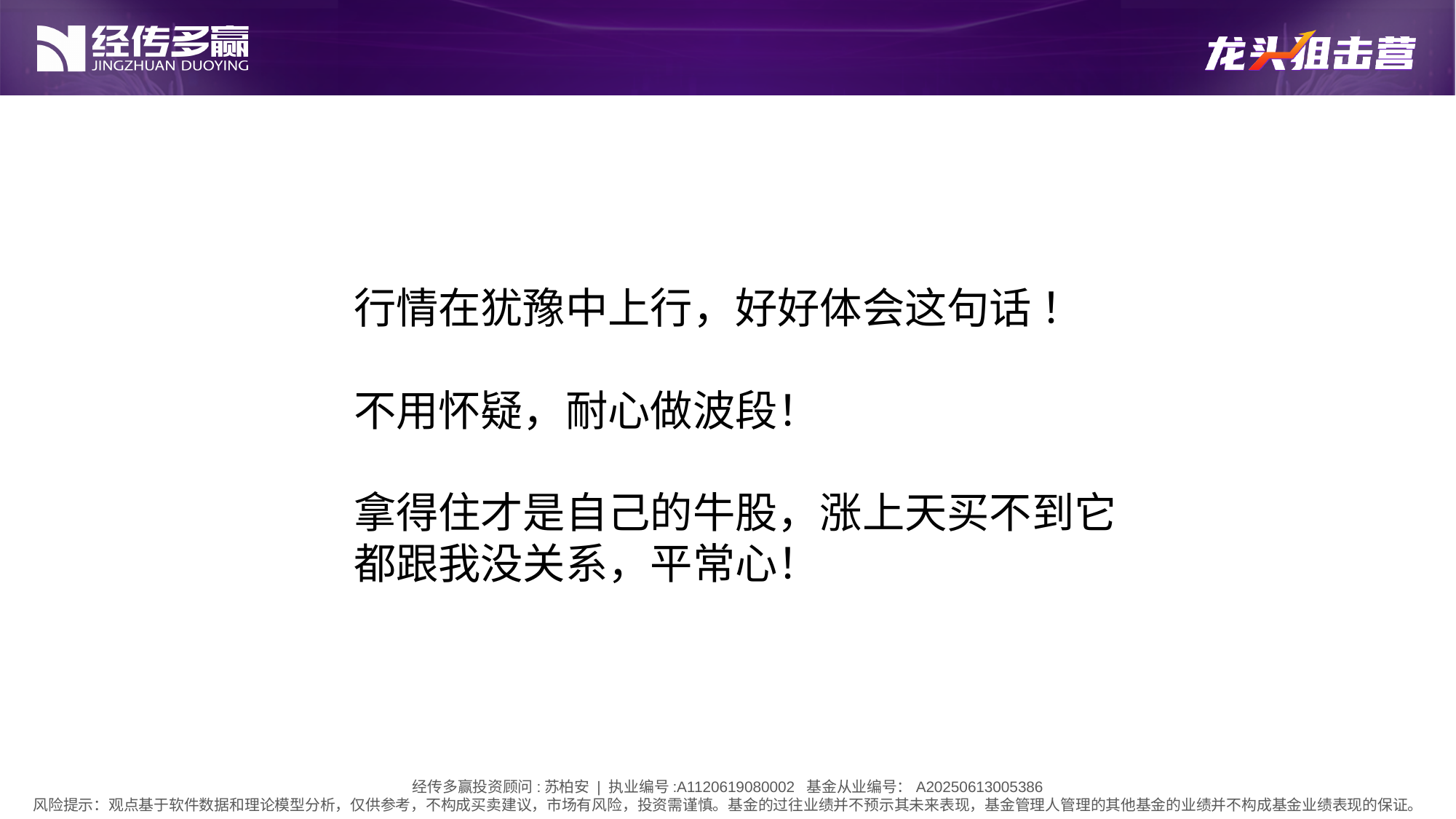

行情在犹豫中上行，好好体会这句话 ！

不用怀疑，耐心做波段！

拿得住才是自己的牛股，涨上天买不到它
都跟我没关系，平常心！